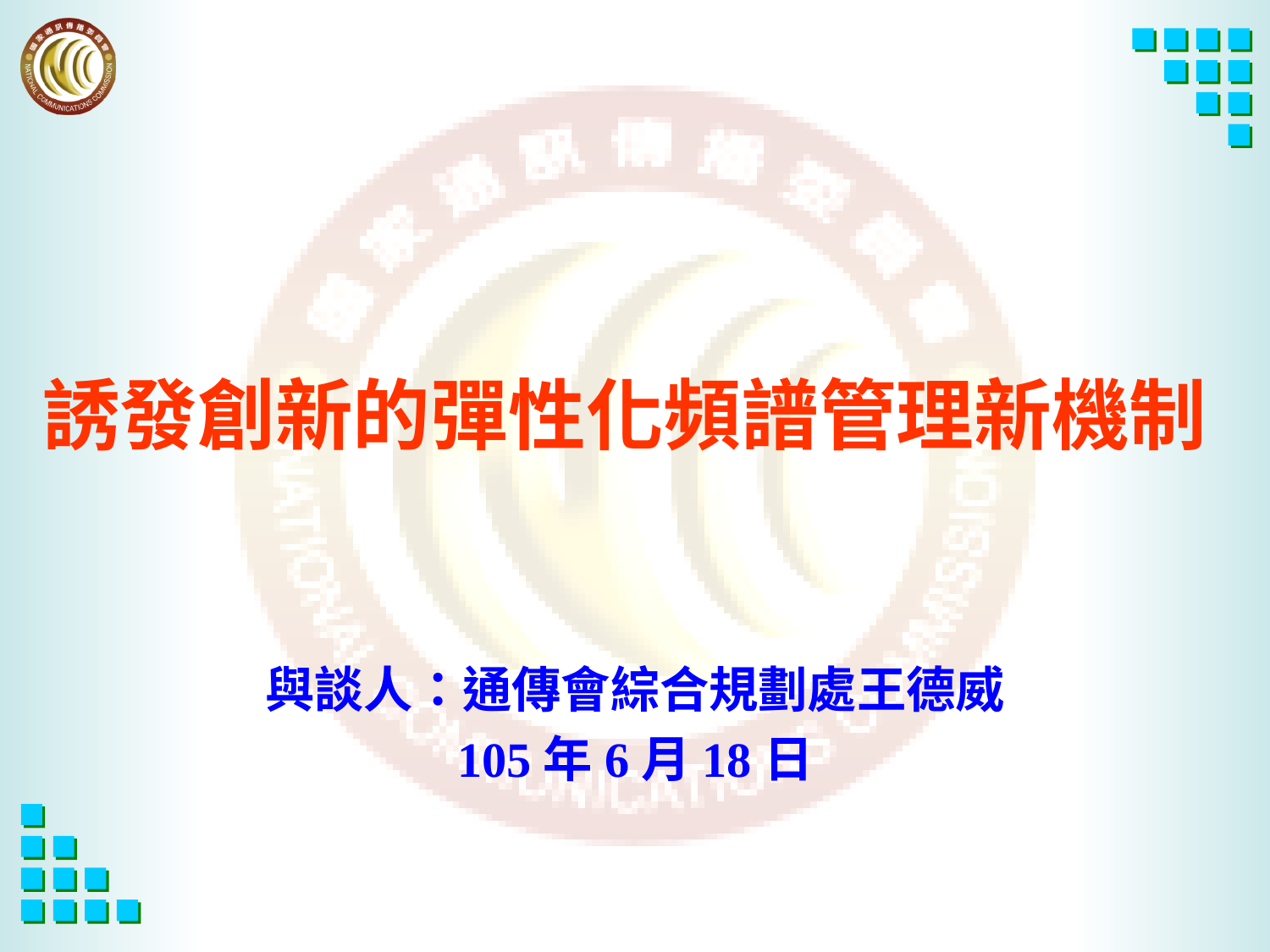

誘發創新的彈性化頻譜管理新機制
與談人：通傳會綜合規劃處王德威
105年6月18日